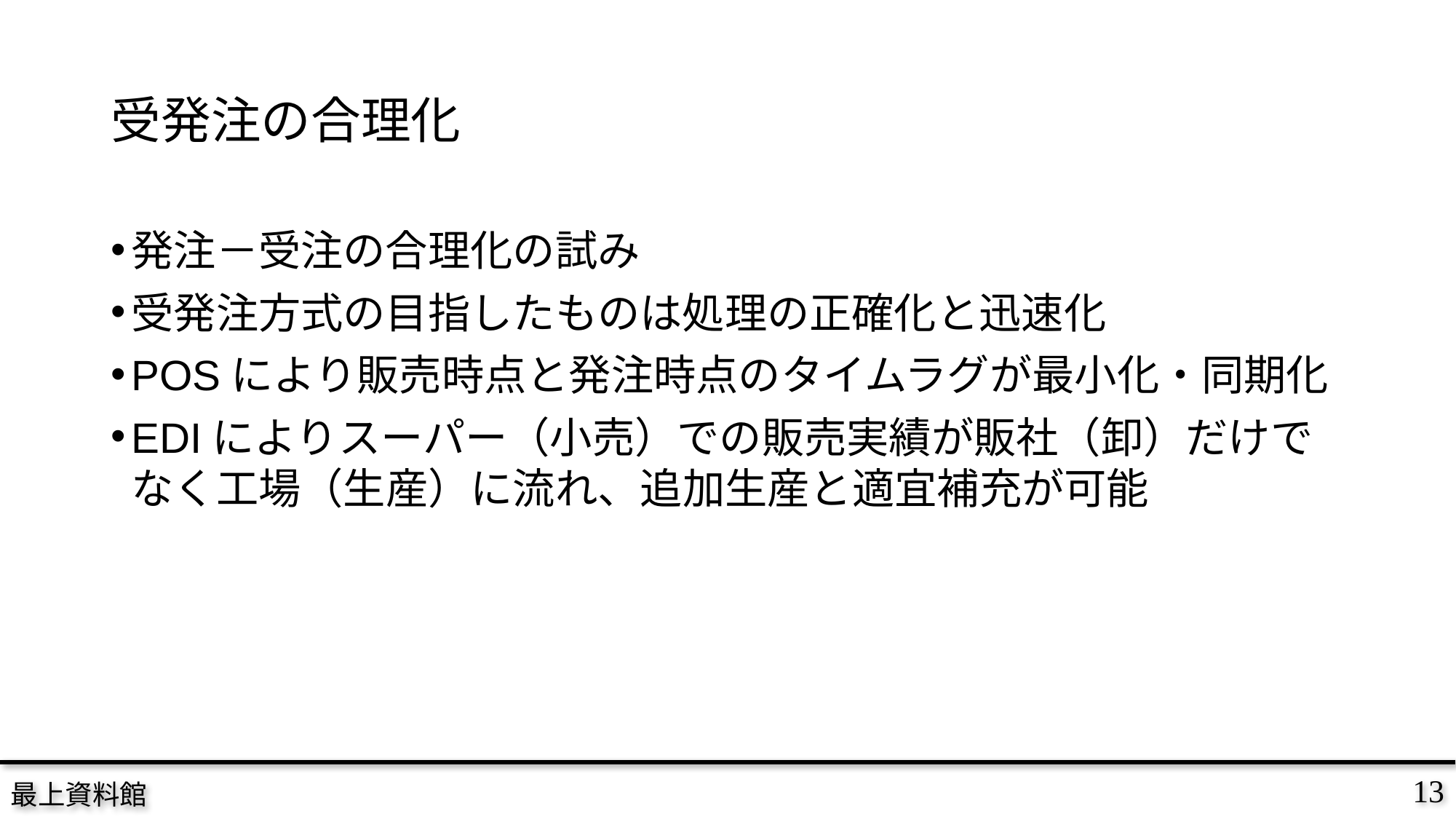

# 受発注の合理化
発注－受注の合理化の試み
受発注方式の目指したものは処理の正確化と迅速化
POSにより販売時点と発注時点のタイムラグが最小化・同期化
EDIによりスーパー（小売）での販売実績が販社（卸）だけでなく工場（生産）に流れ、追加生産と適宜補充が可能